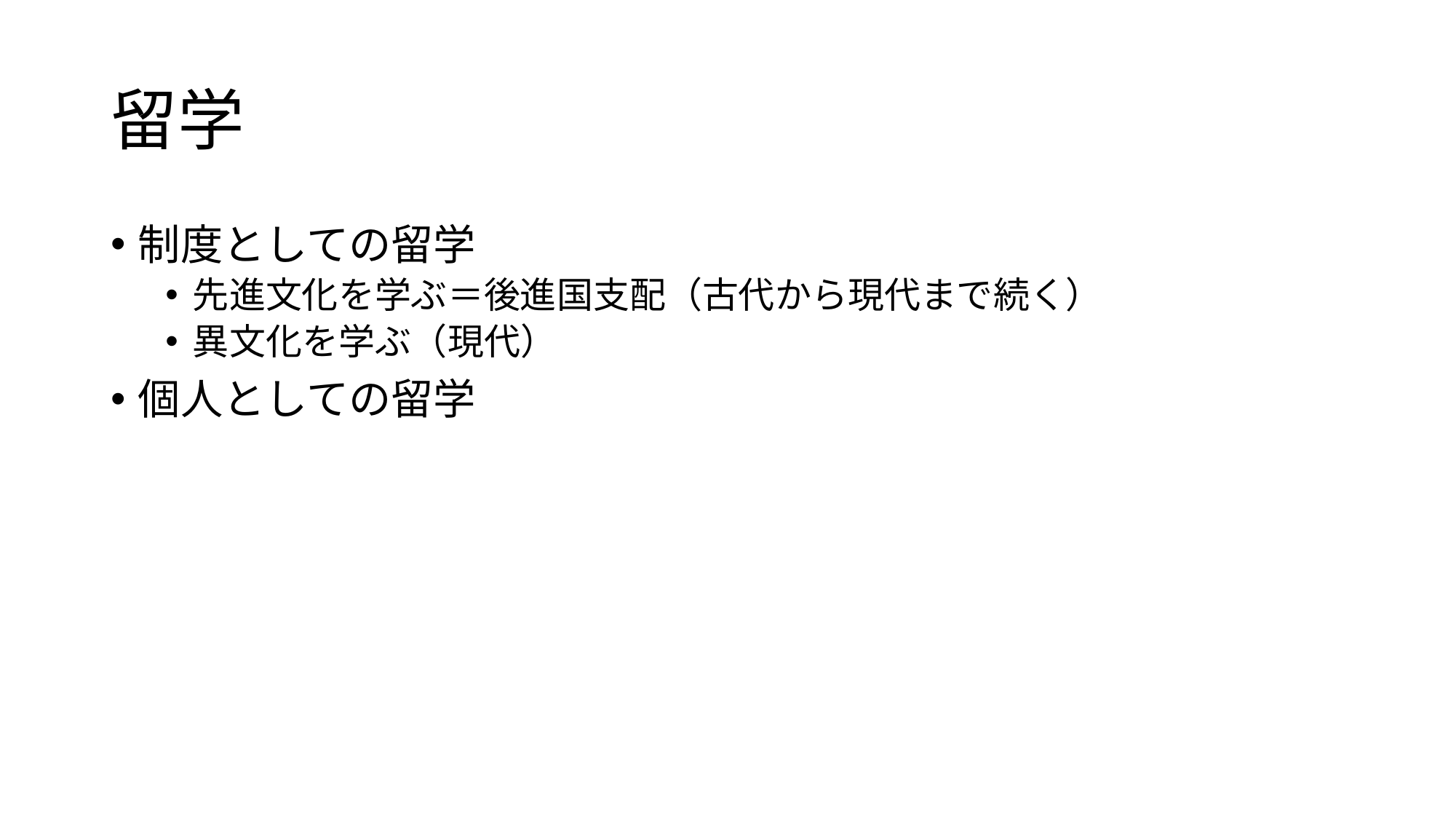

# 留学
制度としての留学
先進文化を学ぶ＝後進国支配（古代から現代まで続く）
異文化を学ぶ（現代）
個人としての留学